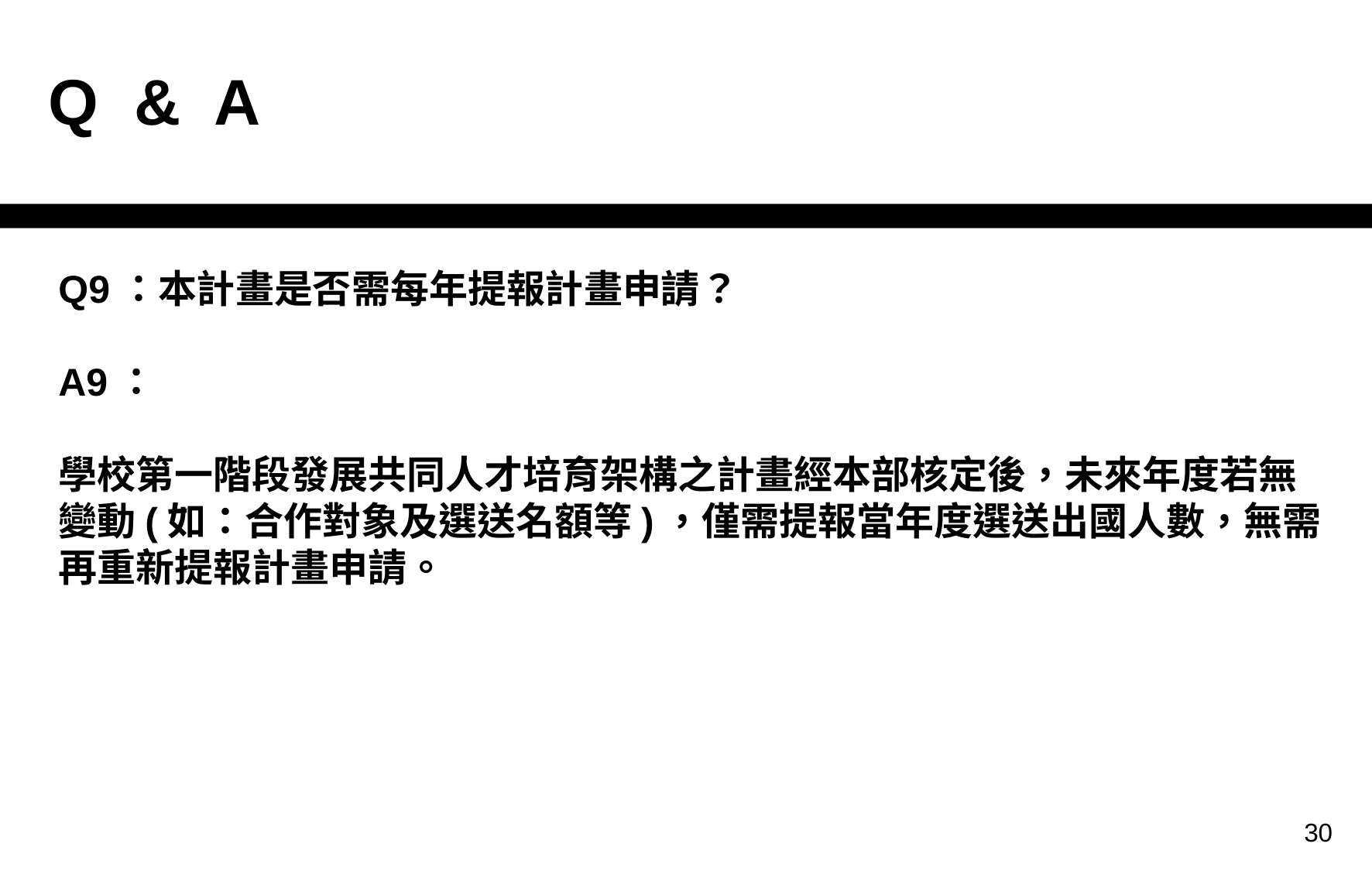

| Q & A |
| --- |

Q9：本計畫是否需每年提報計畫申請？

A9：

學校第一階段發展共同人才培育架構之計畫經本部核定後，未來年度若無變動(如：合作對象及選送名額等)，僅需提報當年度選送出國人數，無需再重新提報計畫申請。

30